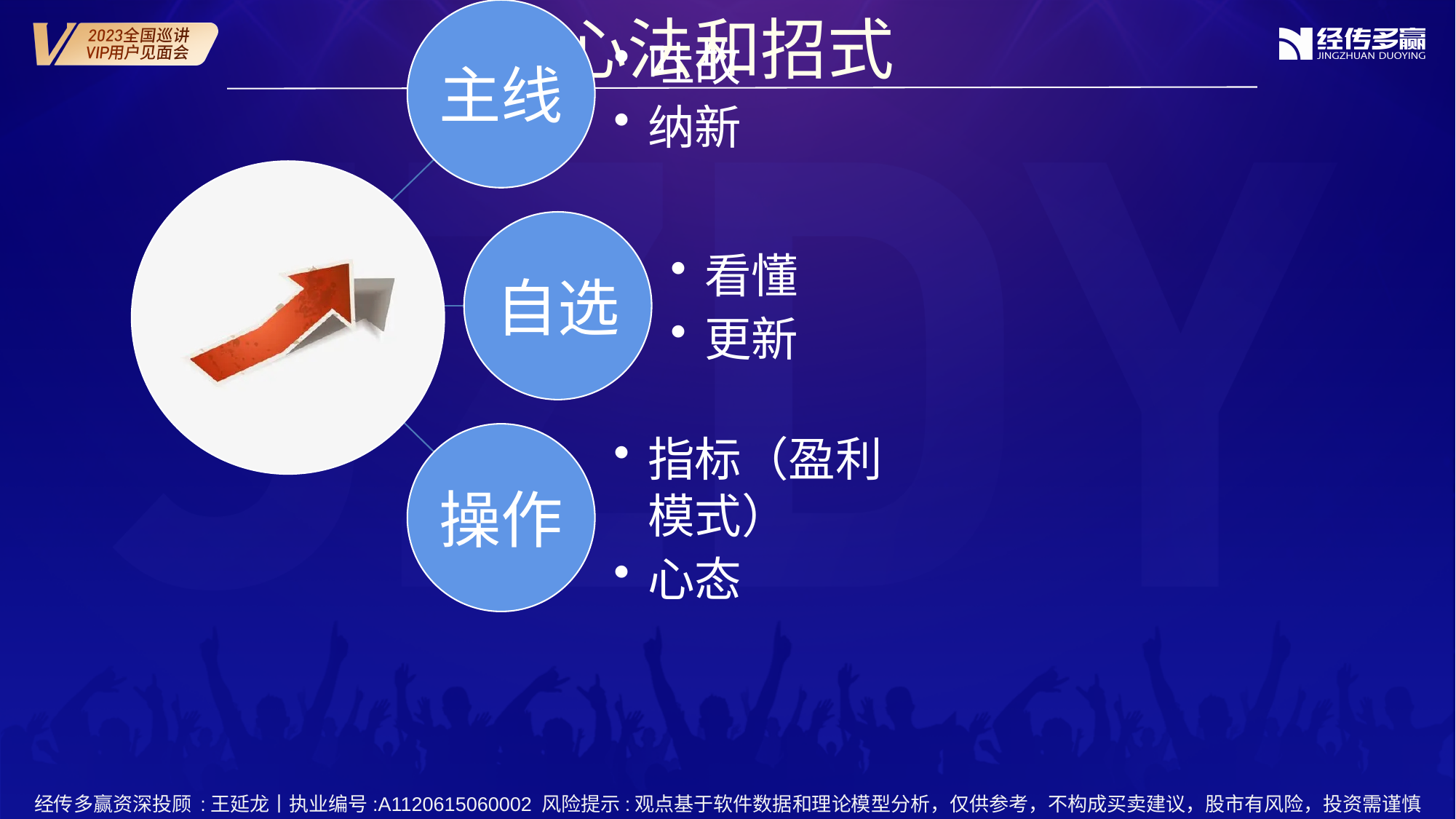

心法和招式
主线
吐故
纳新
自选
看懂
更新
操作
指标（盈利模式）
心态